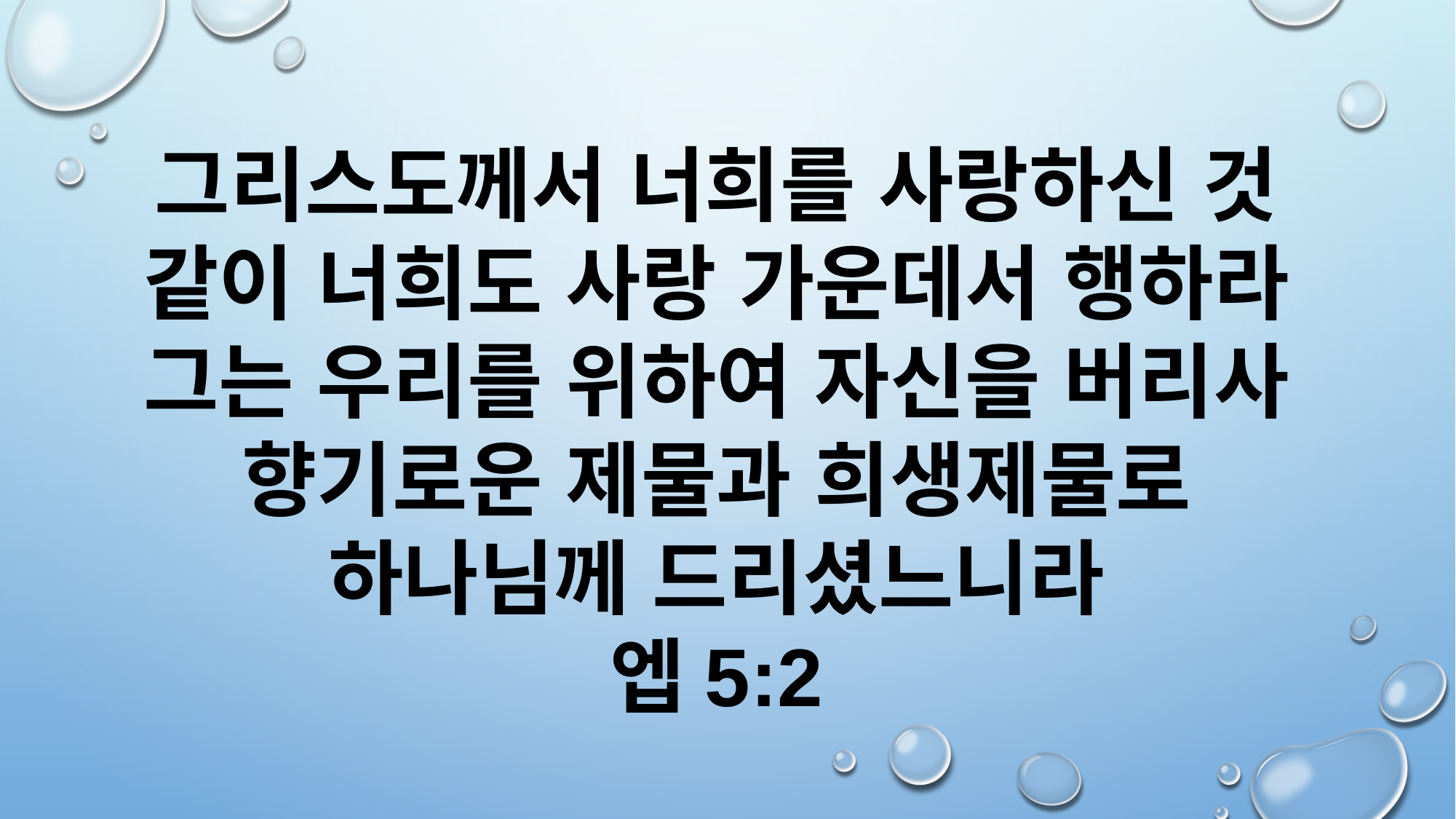

그리스도께서 너희를 사랑하신 것 같이 너희도 사랑 가운데서 행하라 그는 우리를 위하여 자신을 버리사 향기로운 제물과 희생제물로 하나님께 드리셨느니라
엡5:2